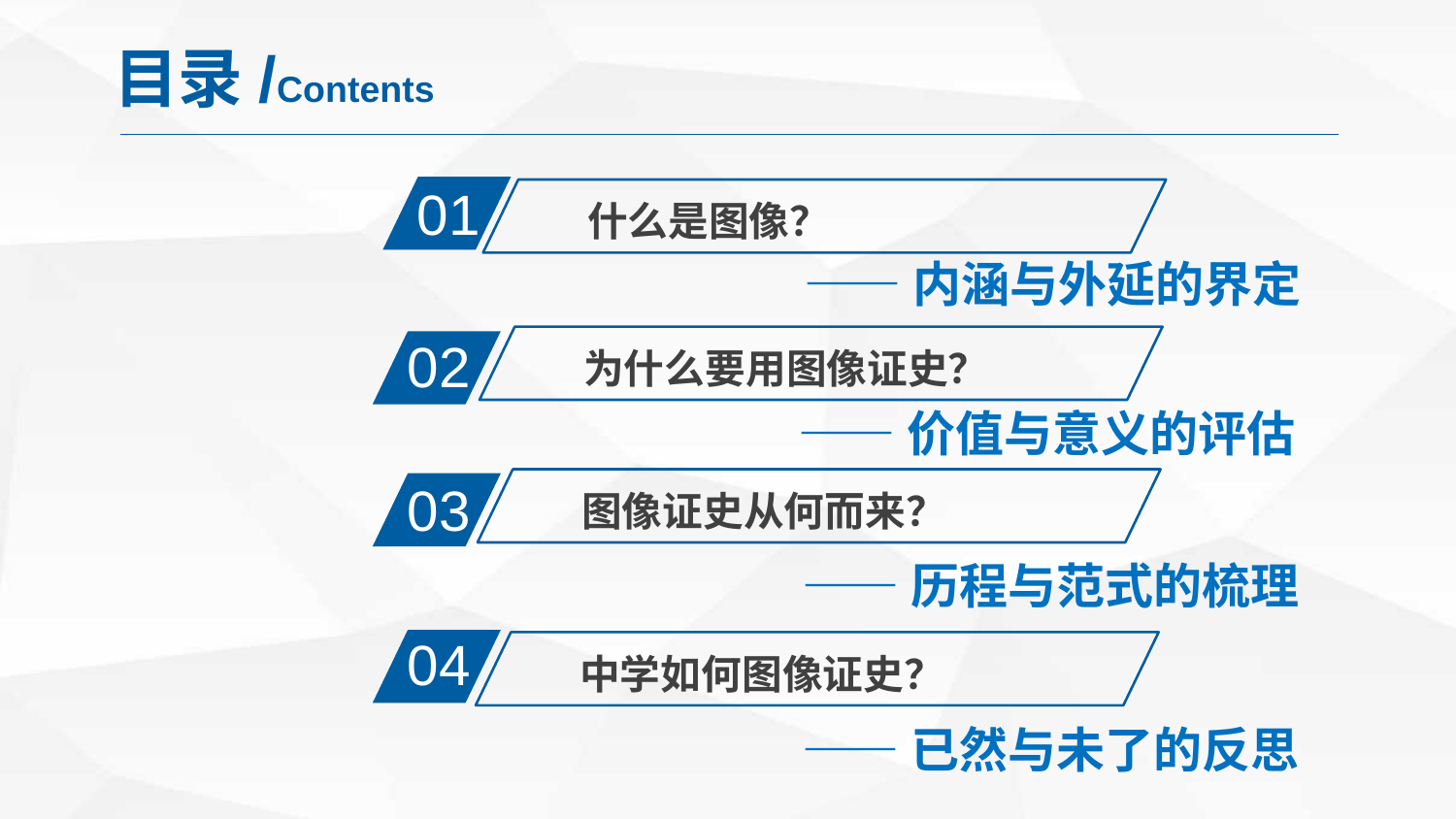

目录/Contents
01

什么是图像？
——内涵与外延的界定
02

为什么要用图像证史？
——价值与意义的评估
03

图像证史从何而来？
——历程与范式的梳理
04

中学如何图像证史？
——已然与未了的反思